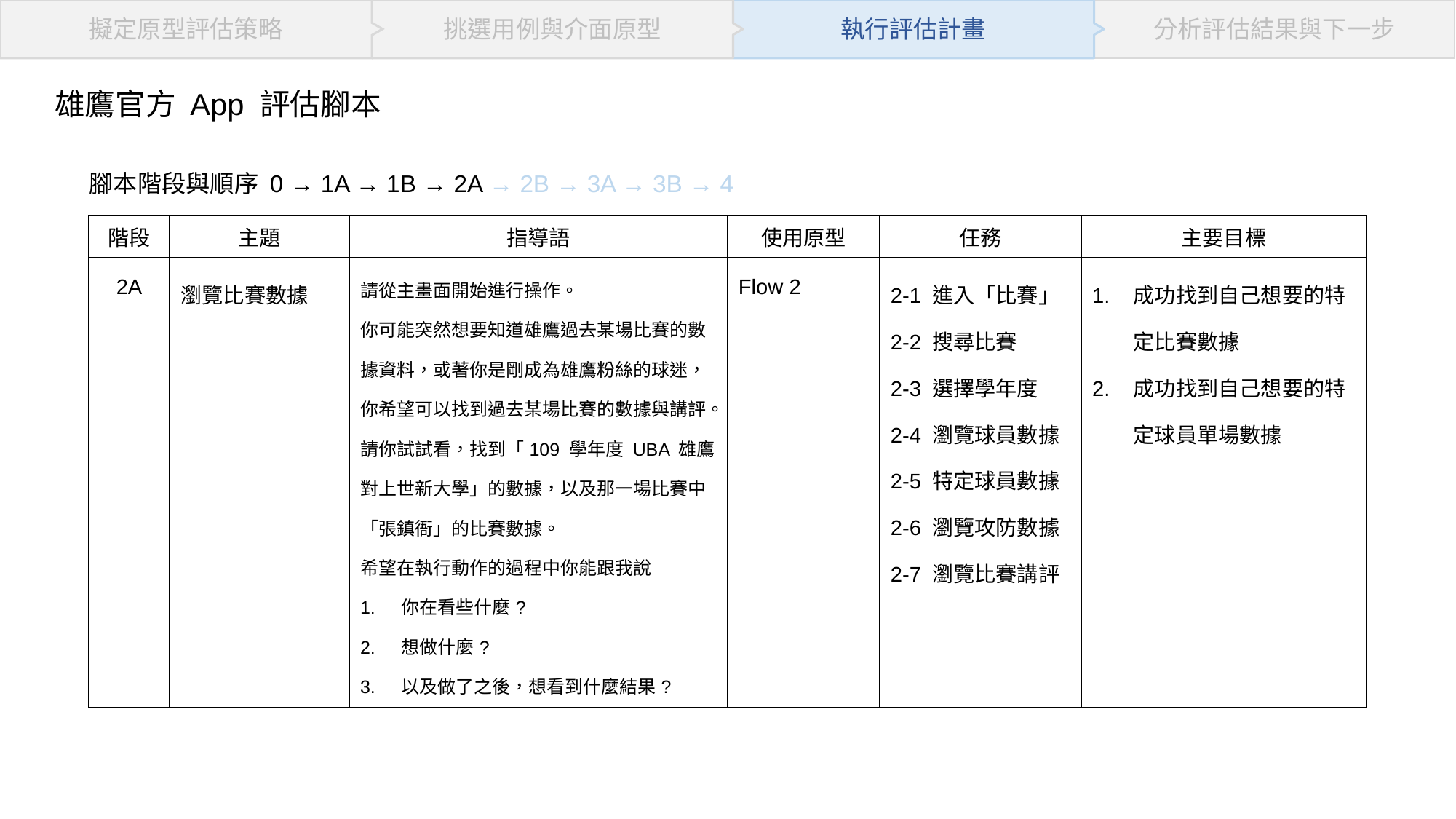

挑選用例與介面原型

分析評估結果與下一步

擬定原型評估策略
執行評估計畫
雄鷹官方 App 評估腳本
腳本階段與順序 0 → 1A → 1B → 2A → 2B → 3A → 3B → 4
| 階段 | 主題 | 指導語 | 使用原型 | 任務 | 主要目標 |
| --- | --- | --- | --- | --- | --- |
| 2A | 瀏覽比賽數據 | 請從主畫面開始進行操作。 你可能突然想要知道雄鷹過去某場比賽的數據資料，或著你是剛成為雄鷹粉絲的球迷，你希望可以找到過去某場比賽的數據與講評。 請你試試看，找到「109 學年度 UBA 雄鷹對上世新大學」的數據，以及那一場比賽中「張鎮衙」的比賽數據。 希望在執行動作的過程中你能跟我說 你在看些什麼? 想做什麼? 以及做了之後，想看到什麼結果? | Flow 2 | 2-1 進入「比賽」 2-2 搜尋比賽 2-3 選擇學年度 2-4 瀏覽球員數據 2-5 特定球員數據 2-6 瀏覽攻防數據 2-7 瀏覽比賽講評 | 成功找到自己想要的特定比賽數據 成功找到自己想要的特定球員單場數據 |